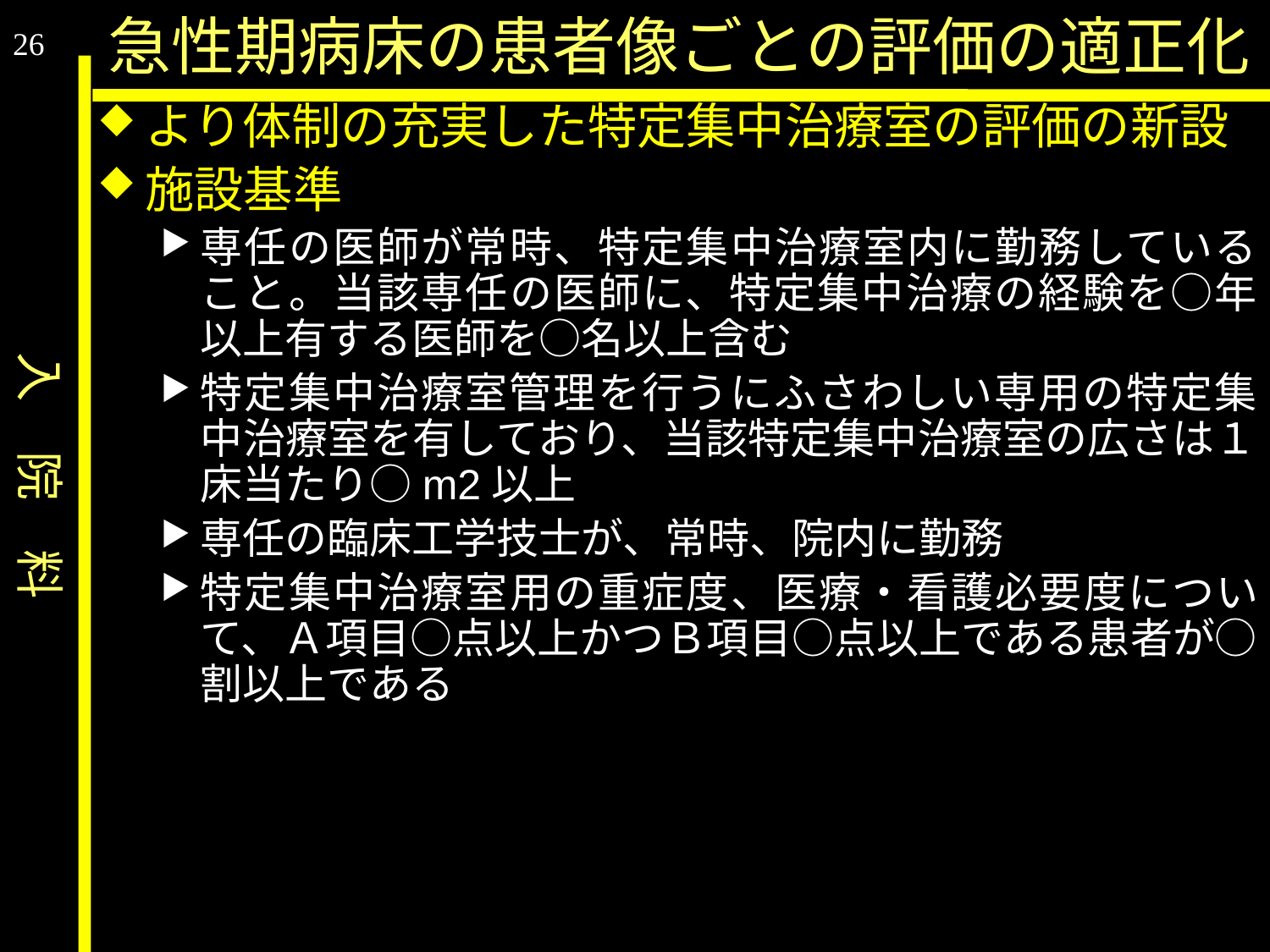

入　院　料
急性期病床の患者像ごとの評価の適正化
26

より体制の充実した特定集中治療室の評価の新設
施設基準
専任の医師が常時、特定集中治療室内に勤務していること。当該専任の医師に、特定集中治療の経験を○年以上有する医師を○名以上含む
特定集中治療室管理を行うにふさわしい専用の特定集中治療室を有しており、当該特定集中治療室の広さは１床当たり○m2以上
専任の臨床工学技士が、常時、院内に勤務
特定集中治療室用の重症度、医療・看護必要度について、Ａ項目○点以上かつＢ項目○点以上である患者が○割以上である